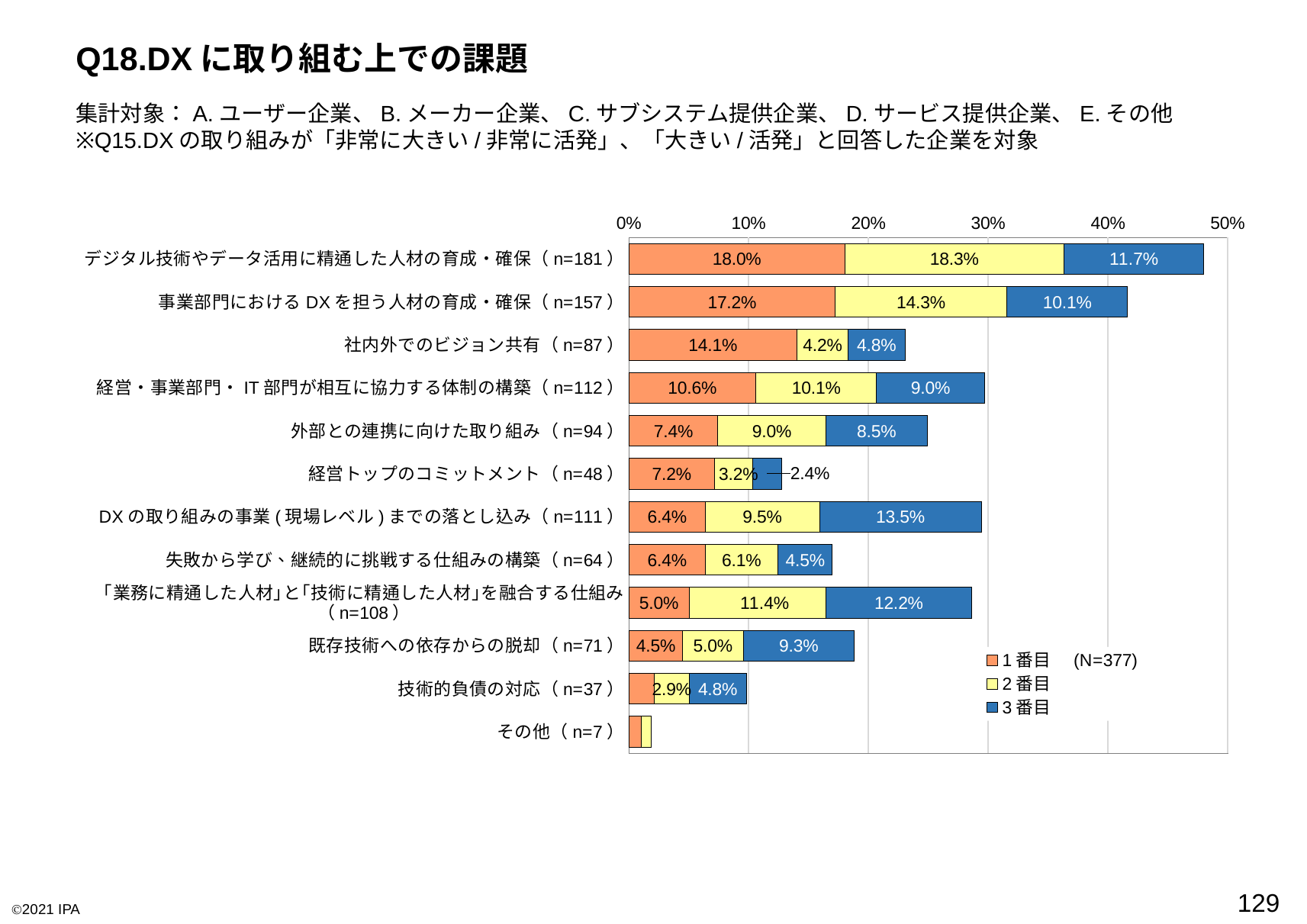

Q18.DXに取り組む上での課題
集計対象：A.ユーザー企業、B.メーカー企業、C.サブシステム提供企業、D.サービス提供企業、E.その他
※Q15.DXの取り組みが「非常に大きい/非常に活発」、「大きい/活発」と回答した企業を対象

### Chart

| Category | 1番目　(N=377) | 2番目 | 3番目 |
|---|---|---|---|
| デジタル技術やデータ活用に精通した人材の育成・確保（n=181） | 0.18037135278514588 | 0.1830238726790451 | 0.11671087533156499 |
| 事業部門におけるDXを担う人材の育成・確保（n=157） | 0.1724137931034483 | 0.14323607427055704 | 0.10079575596816977 |
| 社内外でのビジョン共有（n=87） | 0.14058355437665782 | 0.042440318302387266 | 0.04774535809018567 |
| 経営・事業部門・IT部門が相互に協力する体制の構築（n=112） | 0.10610079575596817 | 0.10079575596816977 | 0.09018567639257294 |
| 外部との連携に向けた取り組み（n=94） | 0.07427055702917772 | 0.09018567639257294 | 0.08488063660477453 |
| 経営トップのコミットメント（n=48） | 0.07161803713527852 | 0.03183023872679045 | 0.023872679045092837 |
| DXの取り組みの事業(現場レベル)までの落とし込み（n=111） | 0.0636604774535809 | 0.09549071618037135 | 0.13527851458885942 |
| 失敗から学び、継続的に挑戦する仕組みの構築（n=64） | 0.0636604774535809 | 0.0610079575596817 | 0.04509283819628647 |
| ｢業務に精通した人材｣と｢技術に精通した人材｣を融合する仕組み（n=108） | 0.050397877984084884 | 0.11405835543766578 | 0.1220159151193634 |
| 既存技術への依存からの脱却（n=71） | 0.04509283819628647 | 0.050397877984084884 | 0.09283819628647215 |
| 技術的負債の対応（n=37） | 0.021220159151193633 | 0.029177718832891247 | 0.04774535809018567 |
| その他（n=7） | 0.010610079575596816 | 0.007957559681697613 | 0.0 |